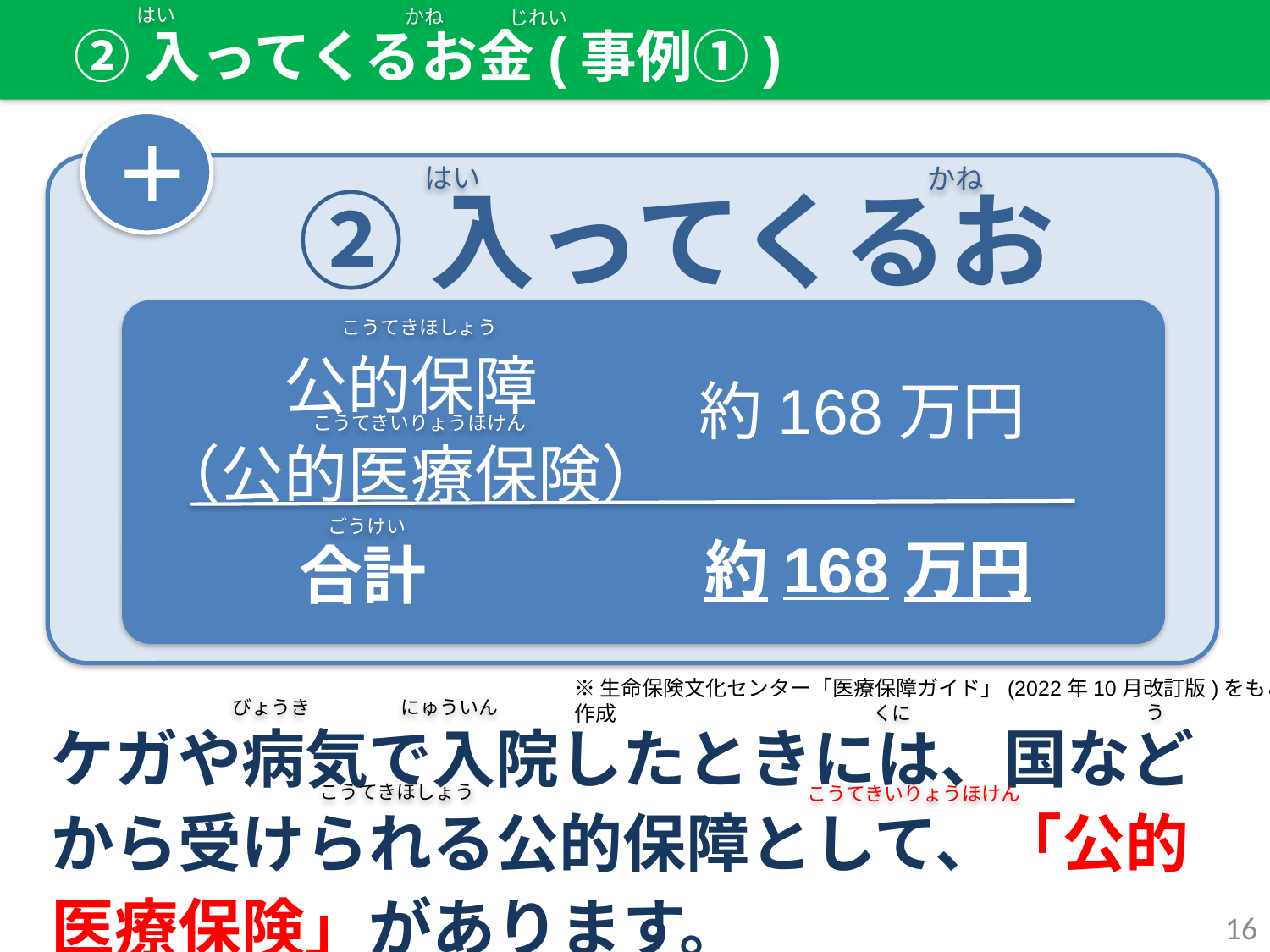

はい
かね
じれい
②入ってくるお金(事例①)
＋

②入ってくるお金

公的保障
（公的医療保険）
約168万円
約168万円
合計
※生命保険文化センター「医療保障ガイド」(2022年10月改訂版)をもとに作成

はい
かね
こうてきほしょう
こうてきいりょうほけん
ごうけい
びょうき
にゅういん
う
くに
ケガや病気で入院したときには、国などから受けられる公的保障として、「公的医療保険」があります。
こうてきほしょう
こうてきいりょうほけん
16